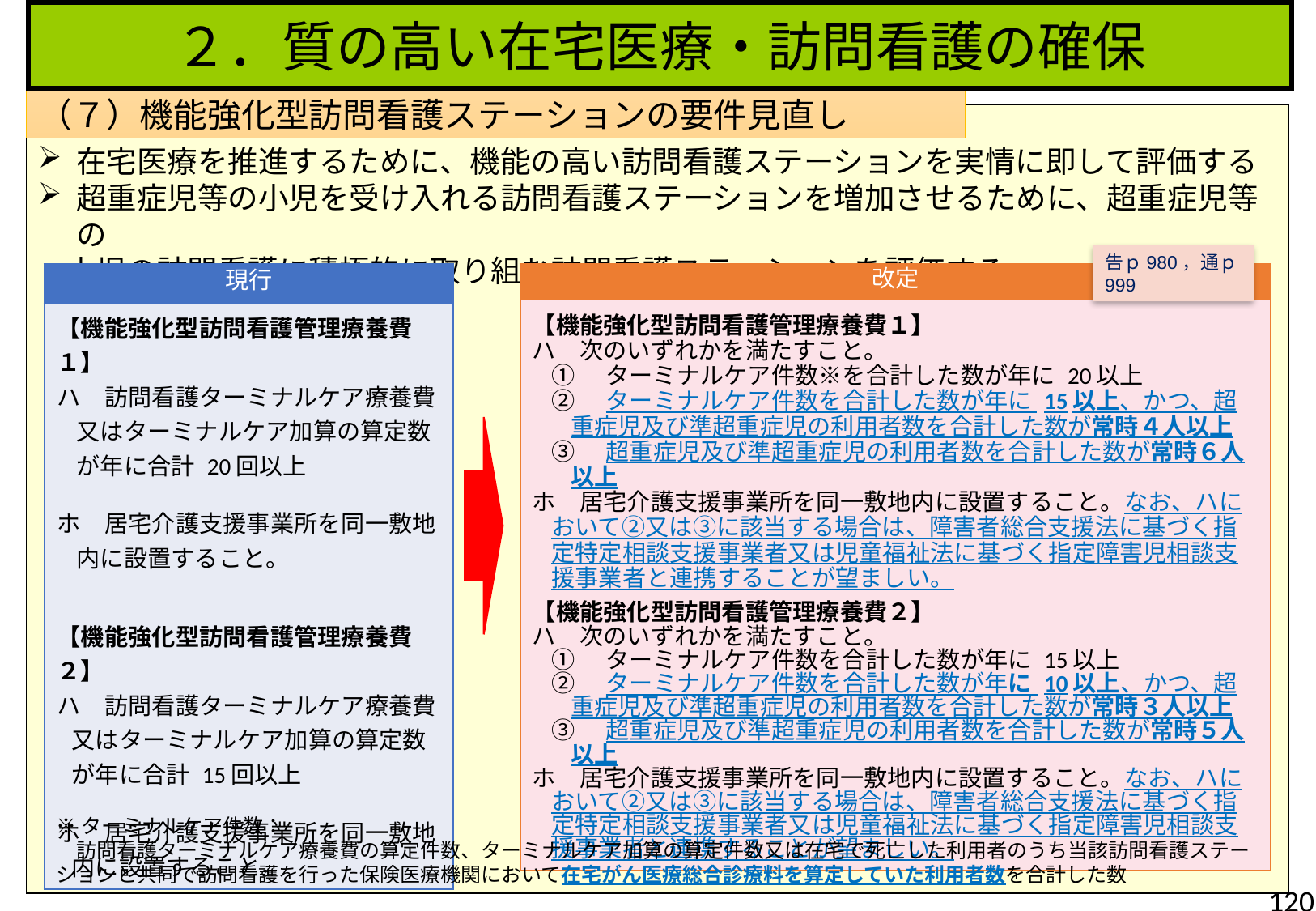

２．質の高い在宅医療・訪問看護の確保
（７）機能強化型訪問看護ステーションの要件見直し

在宅医療を推進するために、機能の高い訪問看護ステーションを実情に即して評価する
超重症児等の小児を受け入れる訪問看護ステーションを増加させるために、超重症児等の
   小児の訪問看護に積極的に取り組む訪問看護ステーションを評価する

告ｐ980，通ｐ999
| 改定 |
| --- |
| 【機能強化型訪問看護管理療養費１】 ハ　次のいずれかを満たすこと。 ①　ターミナルケア件数※を合計した数が年に 20以上 ②　ターミナルケア件数を合計した数が年に 15以上、かつ、超重症児及び準超重症児の利用者数を合計した数が常時４人以上 ③　超重症児及び準超重症児の利用者数を合計した数が常時６人以上 ホ　居宅介護支援事業所を同一敷地内に設置すること。なお、ハにおいて②又は③に該当する場合は、障害者総合支援法に基づく指定特定相談支援事業者又は児童福祉法に基づく指定障害児相談支援事業者と連携することが望ましい。 【機能強化型訪問看護管理療養費２】 ハ　次のいずれかを満たすこと。 ①　ターミナルケア件数を合計した数が年に 15以上 ②　ターミナルケア件数を合計した数が年に 10以上、かつ、超重症児及び準超重症児の利用者数を合計した数が常時３人以上 ③　超重症児及び準超重症児の利用者数を合計した数が常時５人以上 ホ　居宅介護支援事業所を同一敷地内に設置すること。なお、ハにおいて②又は③に該当する場合は、障害者総合支援法に基づく指定特定相談支援事業者又は児童福祉法に基づく指定障害児相談支援事業者と連携することが望ましい。 |
| 現行 |
| --- |
| 【機能強化型訪問看護管理療養費１】 ハ　訪問看護ターミナルケア療養費又はターミナルケア加算の算定数が年に合計 20回以上 ホ　居宅介護支援事業所を同一敷地内に設置すること。 【機能強化型訪問看護管理療養費２】 ハ　訪問看護ターミナルケア療養費又はターミナルケア加算の算定数が年に合計 15回以上 ホ　居宅介護支援事業所を同一敷地内に設置すること。 |

※ターミナルケア件数：
　訪問看護ターミナルケア療養費の算定件数、ターミナルケア加算の算定件数又は在宅で死亡した利用者のうち当該訪問看護ステーションと共同で訪問看護を行った保険医療機関において在宅がん医療総合診療料を算定していた利用者数を合計した数
120